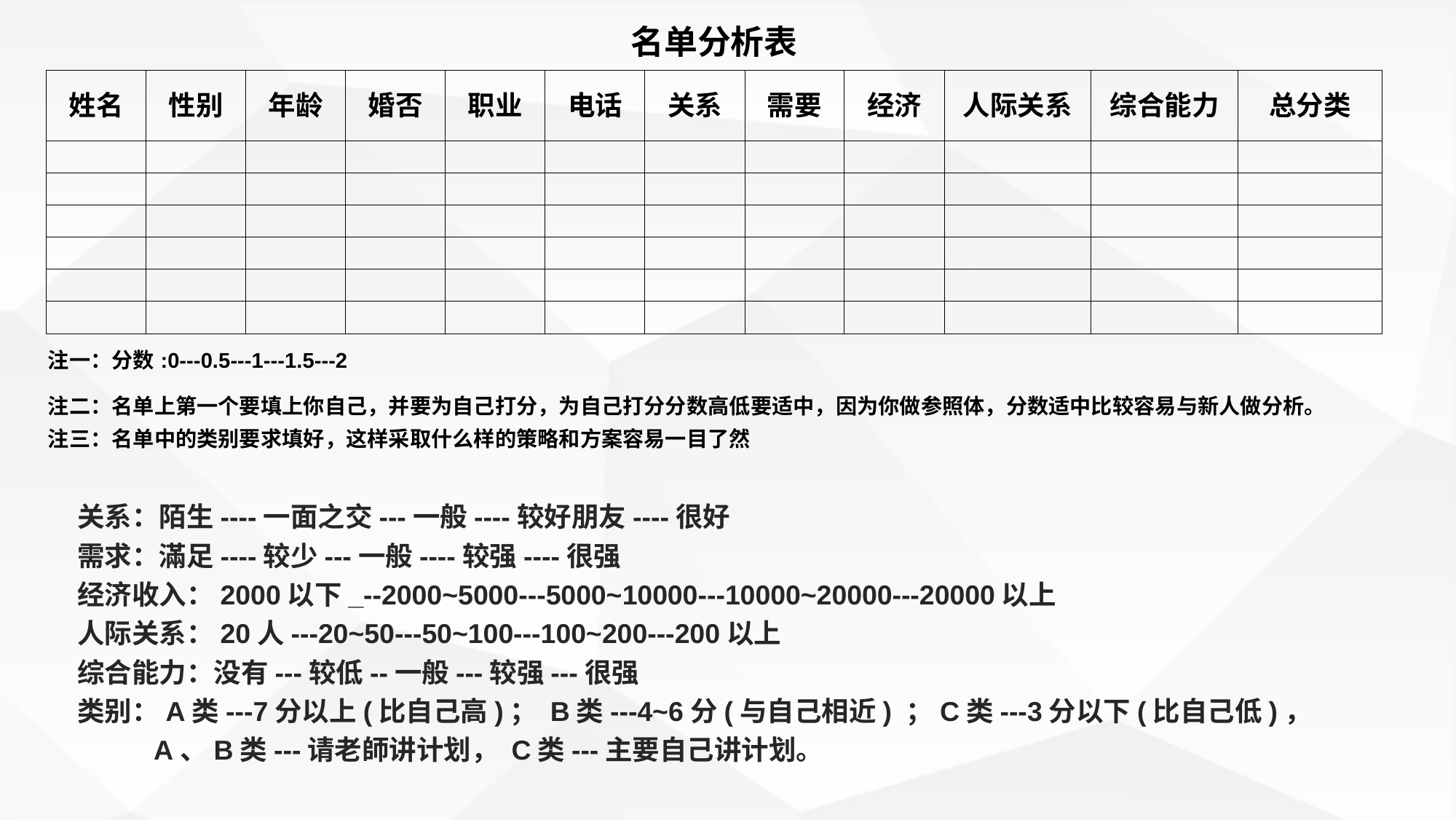

| 名单分析表 |  |  |  |  |  |  |  |  |  |  |  |
| --- | --- | --- | --- | --- | --- | --- | --- | --- | --- | --- | --- |
| 姓名 | 性别 | 年龄 | 婚否 | 职业 | 电话 | 关系 | 需要 | 经济 | 人际关系 | 综合能力 | 总分类 |
|  |  |  |  |  |  |  |  |  |  |  |  |
|  |  |  |  |  |  |  |  |  |  |  |  |
|  |  |  |  |  |  |  |  |  |  |  |  |
|  |  |  |  |  |  |  |  |  |  |  |  |
|  |  |  |  |  |  |  |  |  |  |  |  |
|  |  |  |  |  |  |  |  |  |  |  |  |
| 注一：分数:0---0.5---1---1.5---2 |  |  |  |  |  |  |  |  |  |  |  |
| 注二：名单上第一个要填上你自己，并要为自己打分，为自己打分分数高低要适中，因为你做参照体，分数适中比较容易与新人做分析。 |  |  |  |  |  |  |  |  |  |  |  |
| 注三：名单中的类别要求填好，这样采取什么样的策略和方案容易一目了然 |  |  |  |  |  |  |  |  |  |  |  |
关系：陌生----一面之交---一般----较好朋友----很好
需求：滿足----较少---一般----较强----很强
经济收入：2000以下_--2000~5000---5000~10000---10000~20000---20000以上
人际关系：20人---20~50---50~100---100~200---200以上
综合能力：没有---较低--一般---较强---很强
类别：A类---7分以上(比自己高)； B类---4~6分(与自己相近) ；C类---3分以下(比自己低)，
          A、B类---请老師讲计划， C类---主要自己讲计划。